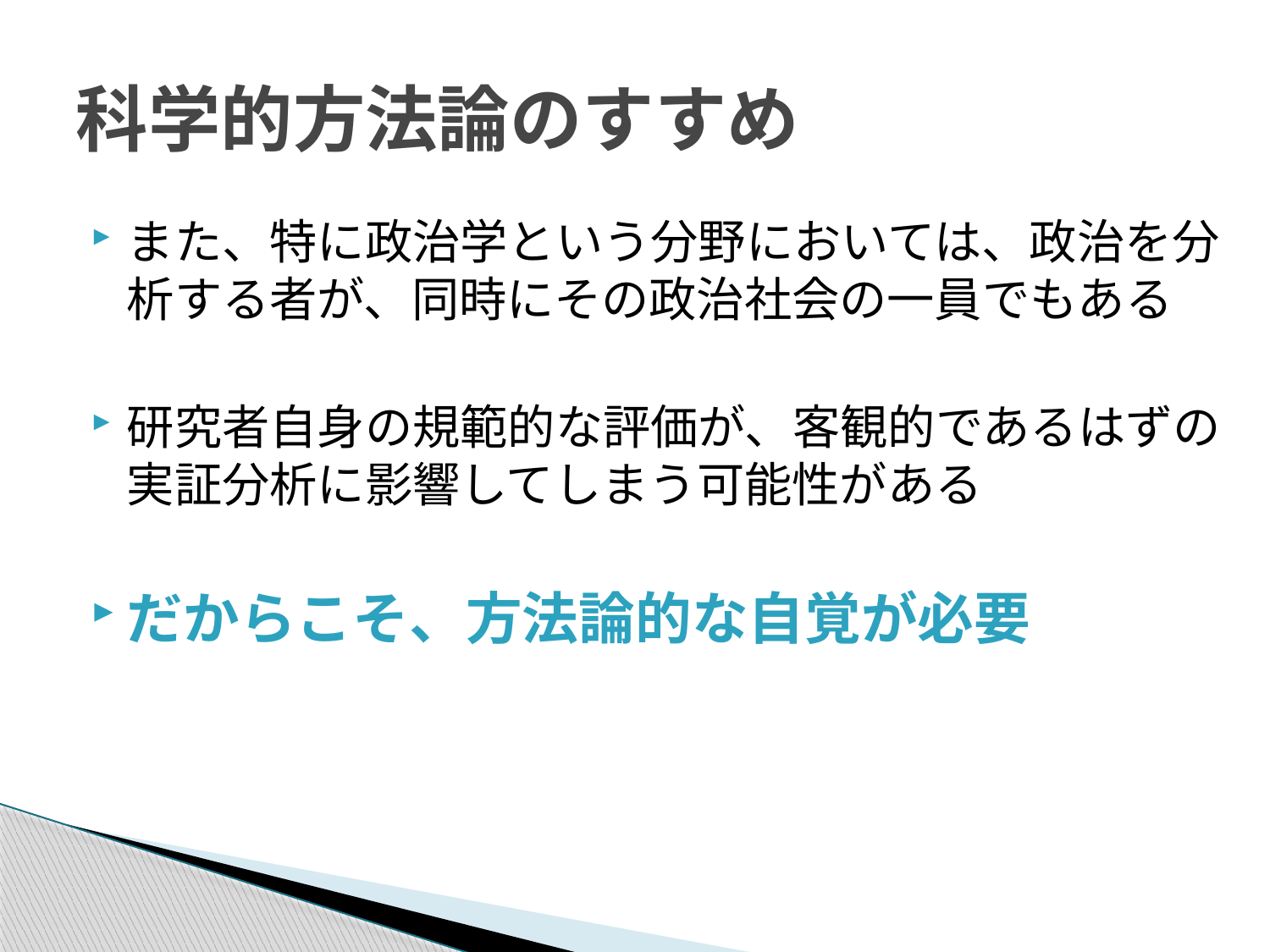

# 科学的方法論のすすめ
また、特に政治学という分野においては、政治を分析する者が、同時にその政治社会の一員でもある

研究者自身の規範的な評価が、客観的であるはずの実証分析に影響してしまう可能性がある

だからこそ、方法論的な自覚が必要